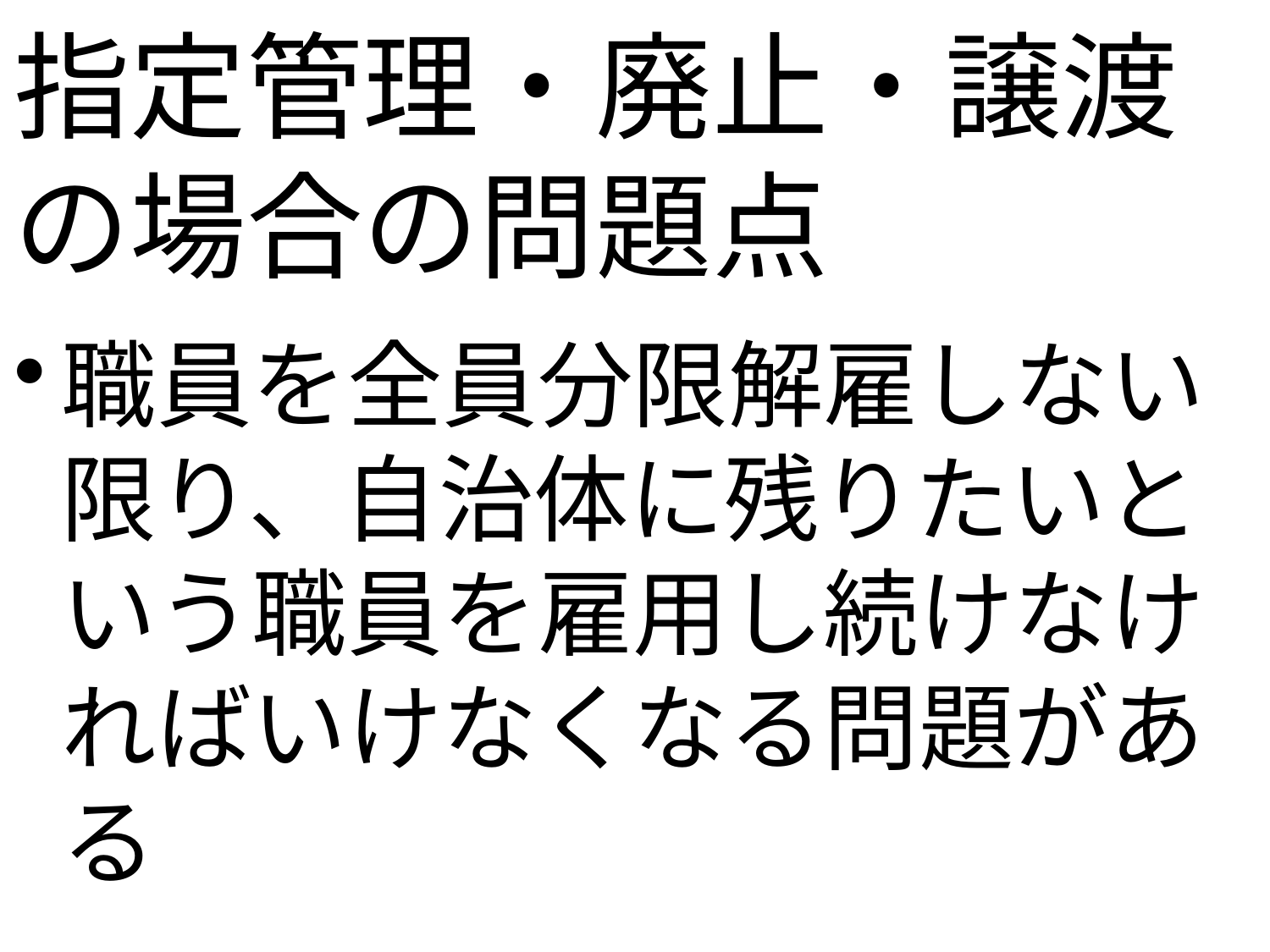

# 指定管理・廃止・譲渡 の場合の問題点
職員を全員分限解雇しない限り、自治体に残りたいという職員を雇用し続けなければいけなくなる問題がある